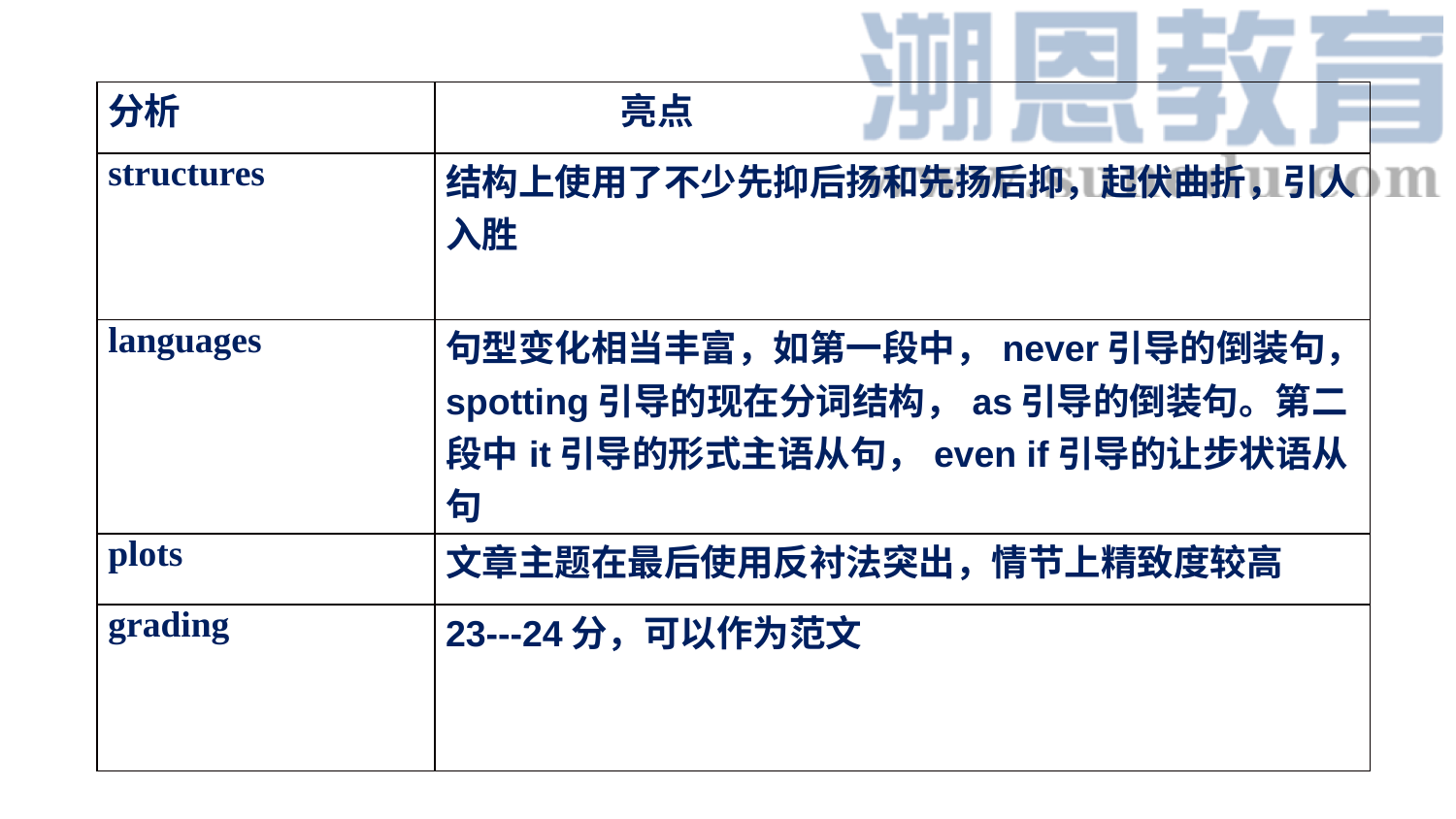

| 分析 | 亮点 |
| --- | --- |
| structures | 结构上使用了不少先抑后扬和先扬后抑，起伏曲折，引人入胜 |
| languages | 句型变化相当丰富，如第一段中，never引导的倒装句，spotting引导的现在分词结构，as引导的倒装句。第二段中it引导的形式主语从句，even if引导的让步状语从句 |
| plots | 文章主题在最后使用反衬法突出，情节上精致度较高 |
| grading | 23---24分，可以作为范文 |